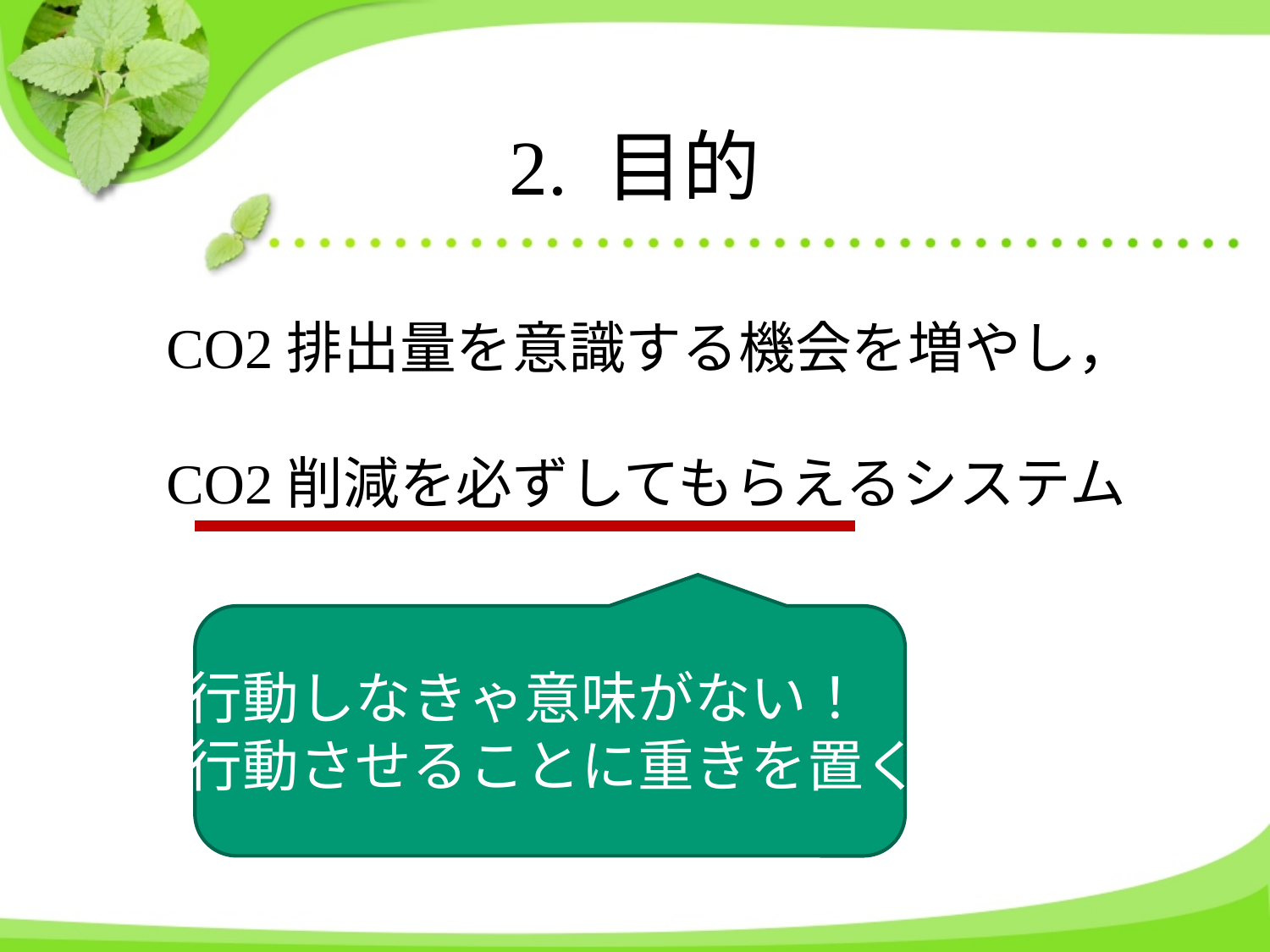

# 2. 目的
CO2排出量を意識する機会を増やし，

CO2削減を必ずしてもらえるシステム

行動しなきゃ意味がない！
行動させることに重きを置く